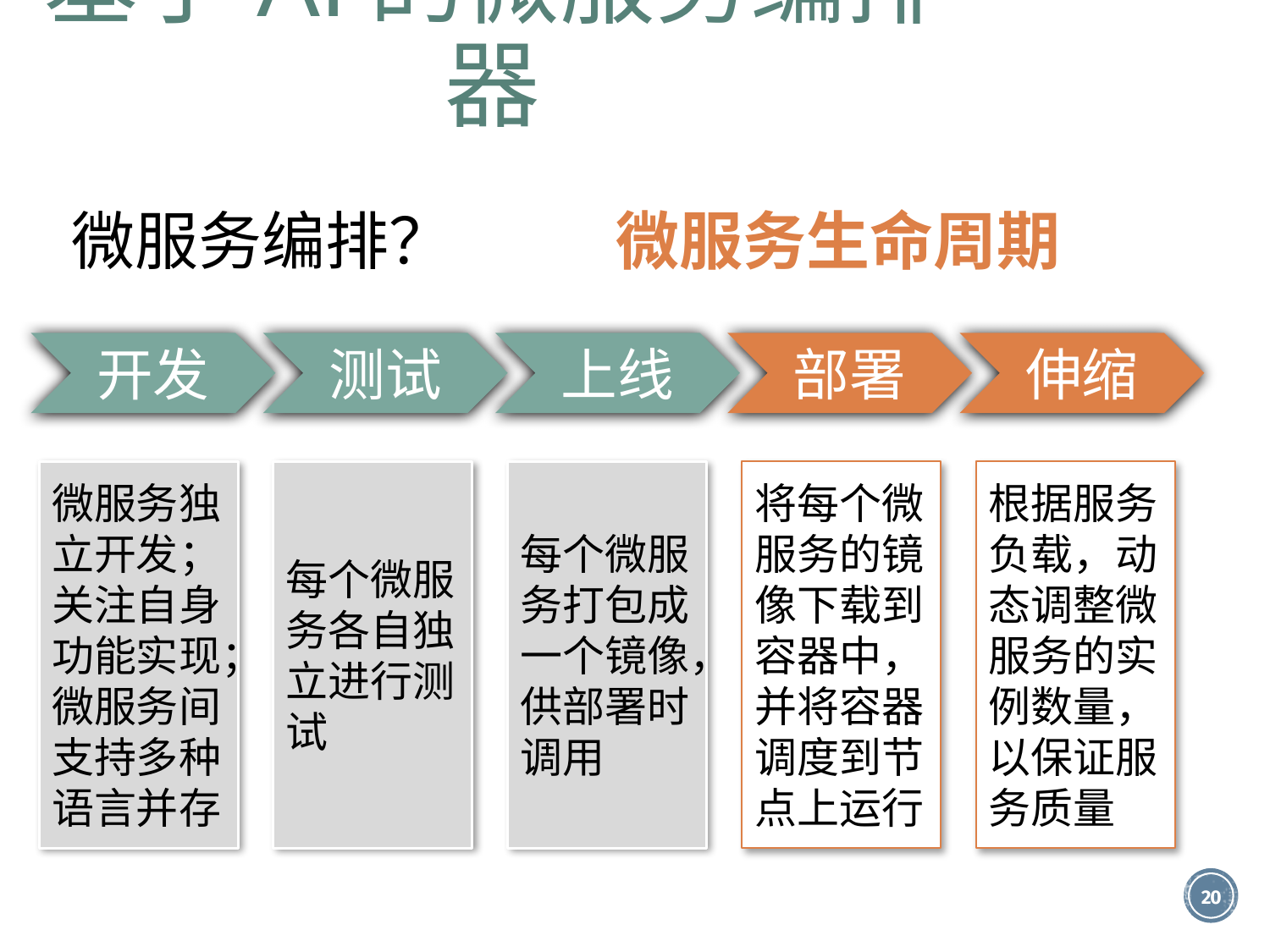

基于AI的微服务编排器
微服务生命周期
微服务编排？
开发
测试
上线
部署
伸缩
根据服务负载，动态调整微服务的实例数量，以保证服务质量
每个微服务各自独立进行测试
将每个微服务的镜像下载到容器中，并将容器调度到节点上运行
每个微服务打包成一个镜像，供部署时调用
微服务独立开发；
关注自身功能实现；
微服务间支持多种语言并存
20